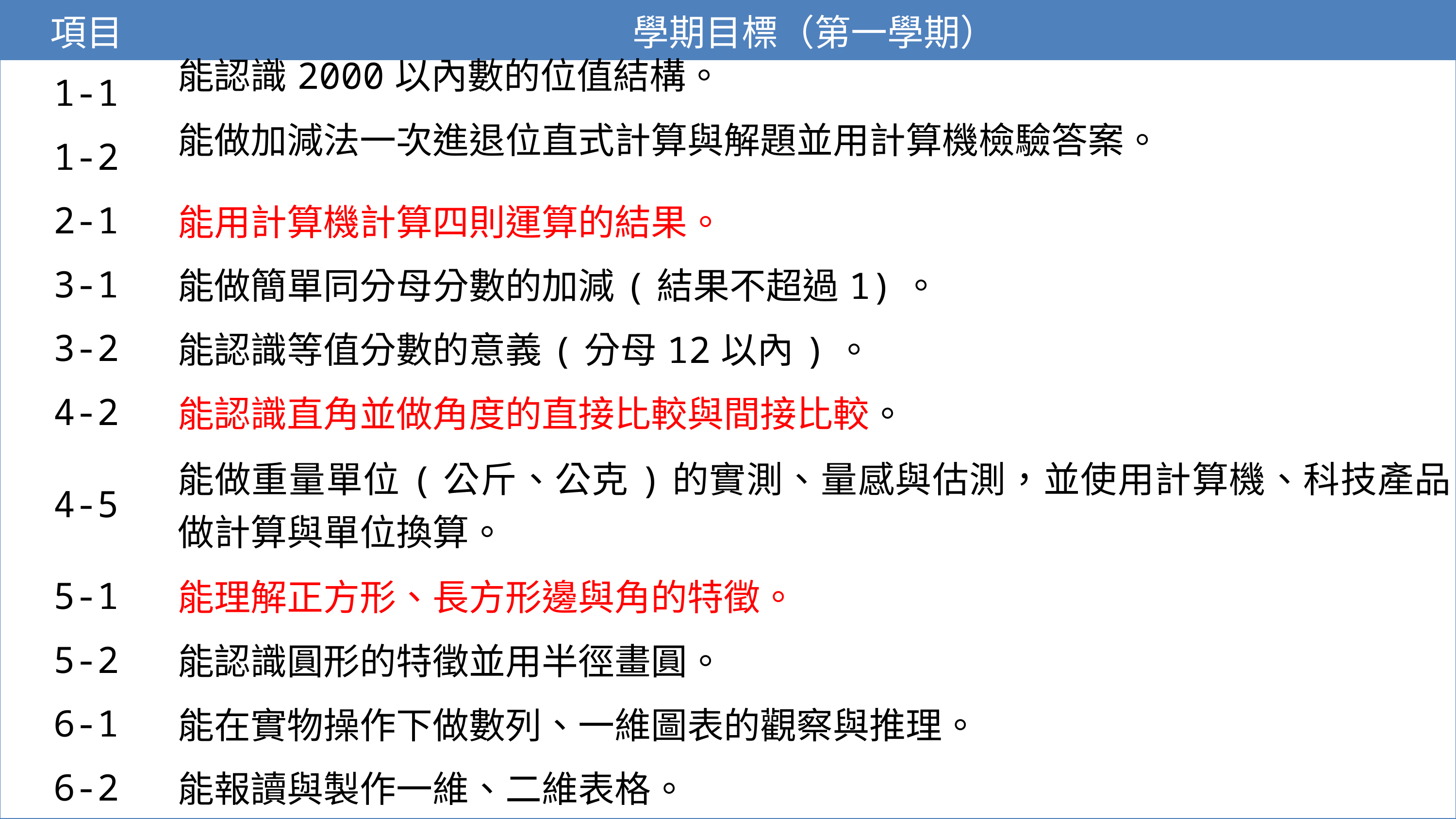

| 項目 | 學期目標（第一學期） |
| --- | --- |
| 1-1 | 能認識2000以內數的位值結構。 |
| 1-2 | 能做加減法一次進退位直式計算與解題並用計算機檢驗答案。 |
| 2-1 | 能用計算機計算四則運算的結果。 |
| 3-1 | 能做簡單同分母分數的加減(結果不超過1)。 |
| 3-2 | 能認識等值分數的意義(分母12以內)。 |
| 4-2 | 能認識直角並做角度的直接比較與間接比較。 |
| 4-5 | 能做重量單位(公斤、公克)的實測、量感與估測，並使用計算機、科技產品做計算與單位換算。 |
| 5-1 | 能理解正方形、長方形邊與角的特徵。 |
| 5-2 | 能認識圓形的特徵並用半徑畫圓。 |
| 6-1 | 能在實物操作下做數列、一維圖表的觀察與推理。 |
| 6-2 | 能報讀與製作一維、二維表格。 |